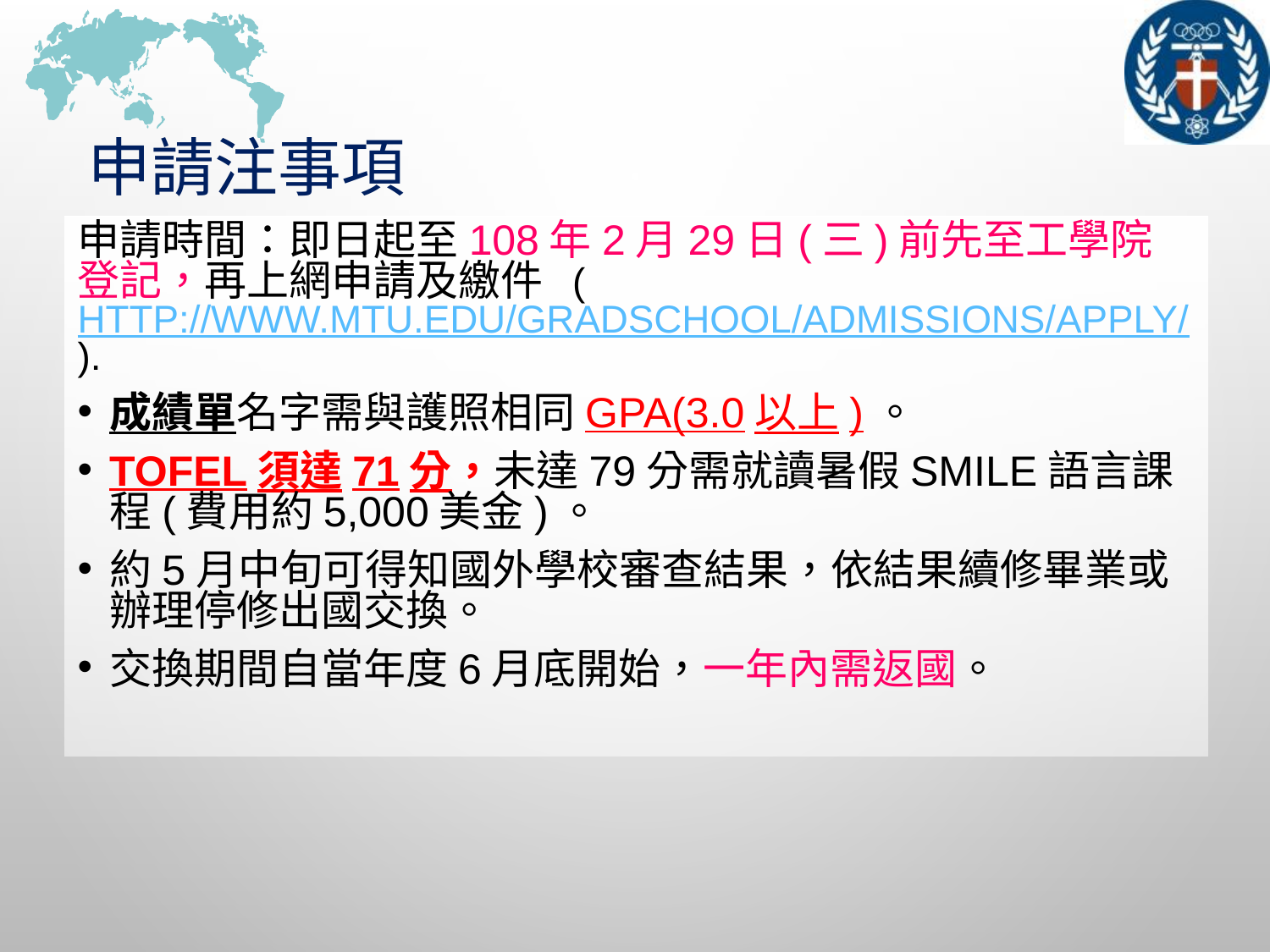

# 申請注事項
申請時間：即日起至108年2月29日(三)前先至工學院登記，再上網申請及繳件  (http://www.mtu.edu/gradschool/admissions/apply/).
成績單名字需與護照相同GPA(3.0以上)。
TOFEL須達71分，未達79分需就讀暑假SMILE語言課程(費用約5,000美金)。
約5月中旬可得知國外學校審查結果，依結果續修畢業或辦理停修出國交換。
交換期間自當年度6月底開始，一年內需返國。